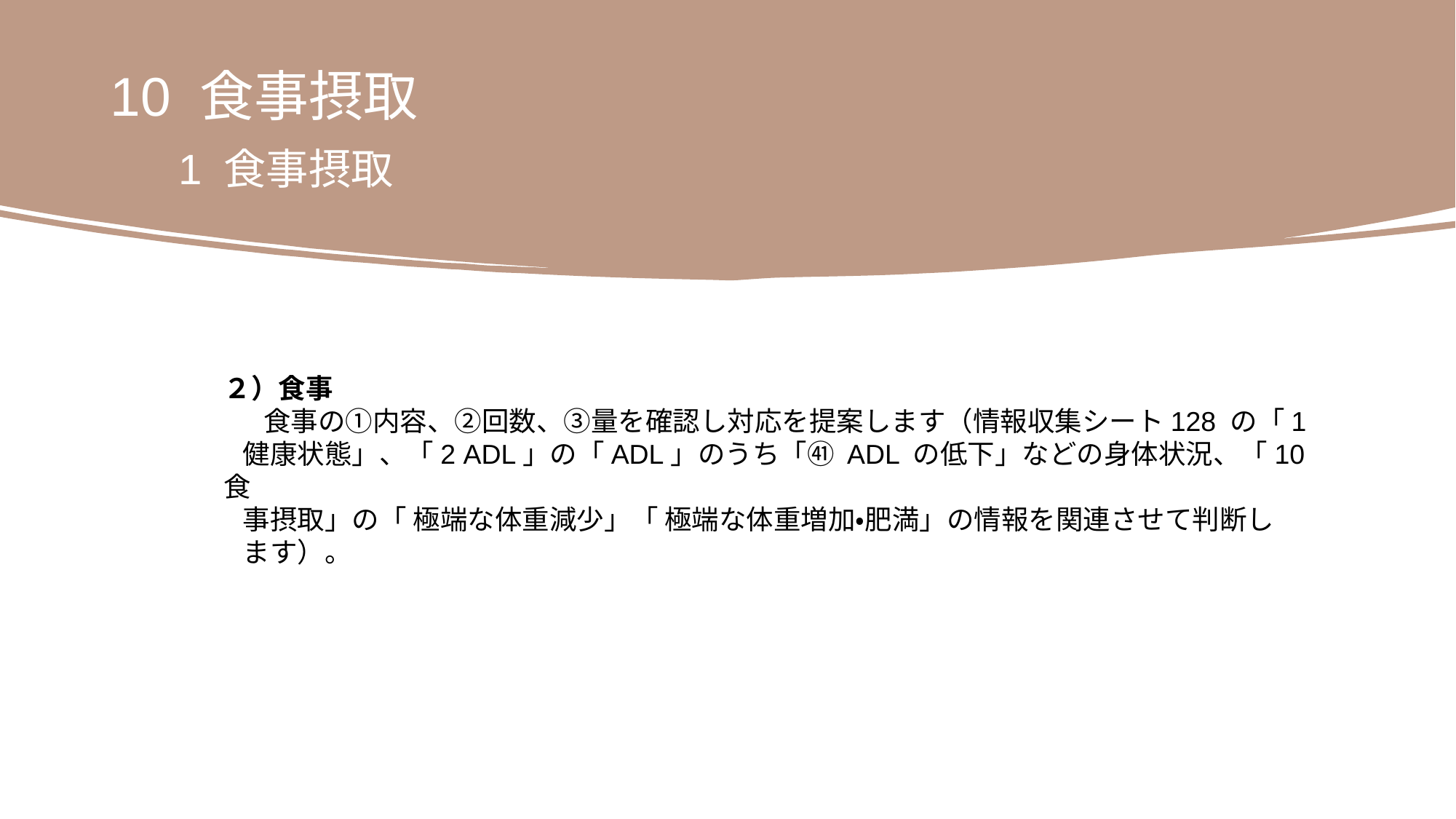

10 食事摂取
　1 食事摂取

２）食事
　  食事の①内容、②回数、③量を確認し対応を提案します（情報収集シート128 の「1
  健康状態」、「2 ADL」の「ADL」のうち「㊶ ADL の低下」などの身体状況、「10 食
  事摂取」の「 極端な体重減少」「 極端な体重増加・肥満」の情報を関連させて判断し
  ます）。